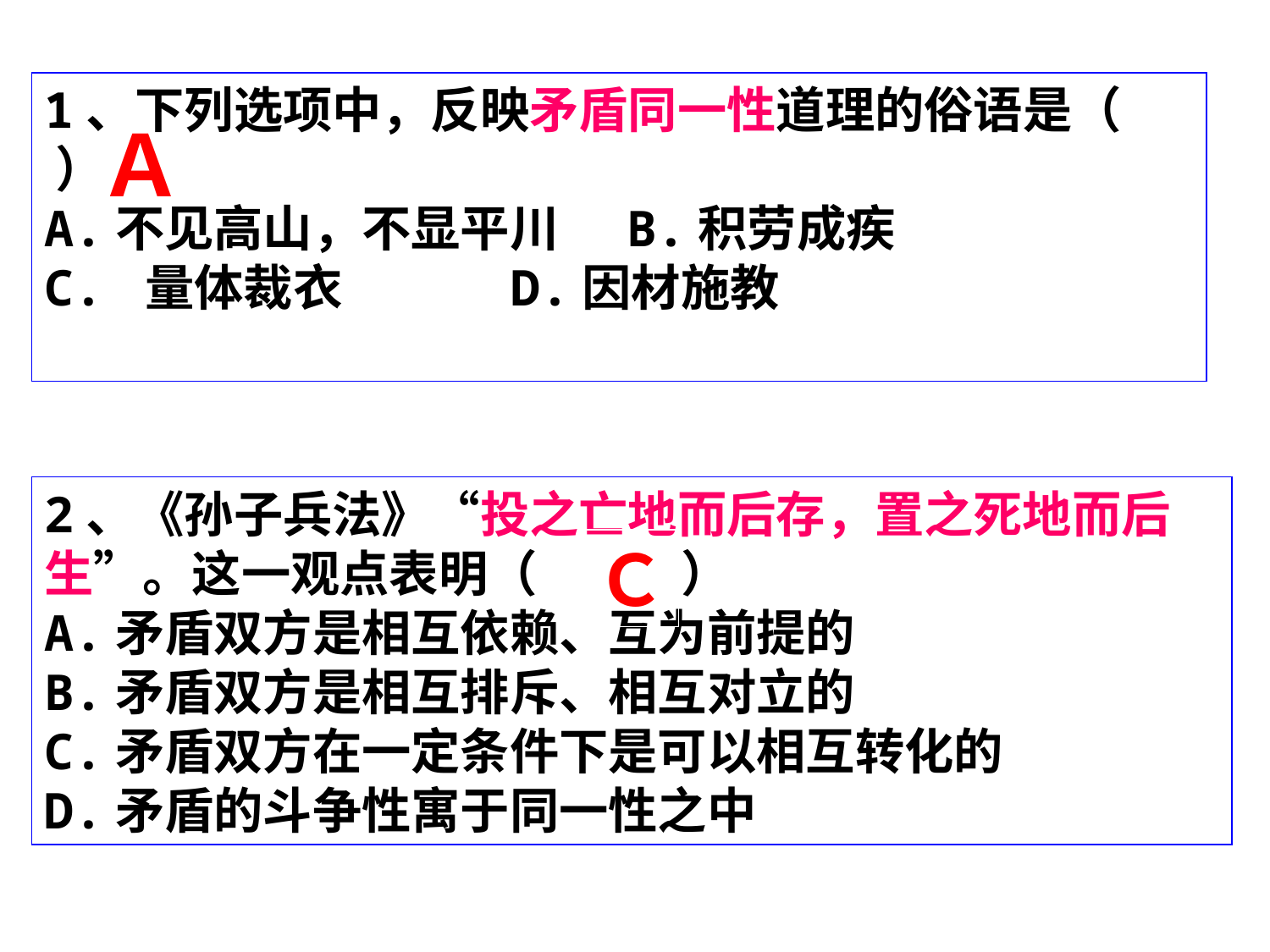

1、下列选项中，反映矛盾同一性道理的俗语是（    ）
A.不见高山，不显平川     B.积劳成疾
C. 量体裁衣              D.因材施教

Ａ
2、《孙子兵法》“投之亡地而后存，置之死地而后生”。这一观点表明（  　　  ）
A.矛盾双方是相互依赖、互为前提的
B.矛盾双方是相互排斥、相互对立的
C.矛盾双方在一定条件下是可以相互转化的
D.矛盾的斗争性寓于同一性之中
Ｃ